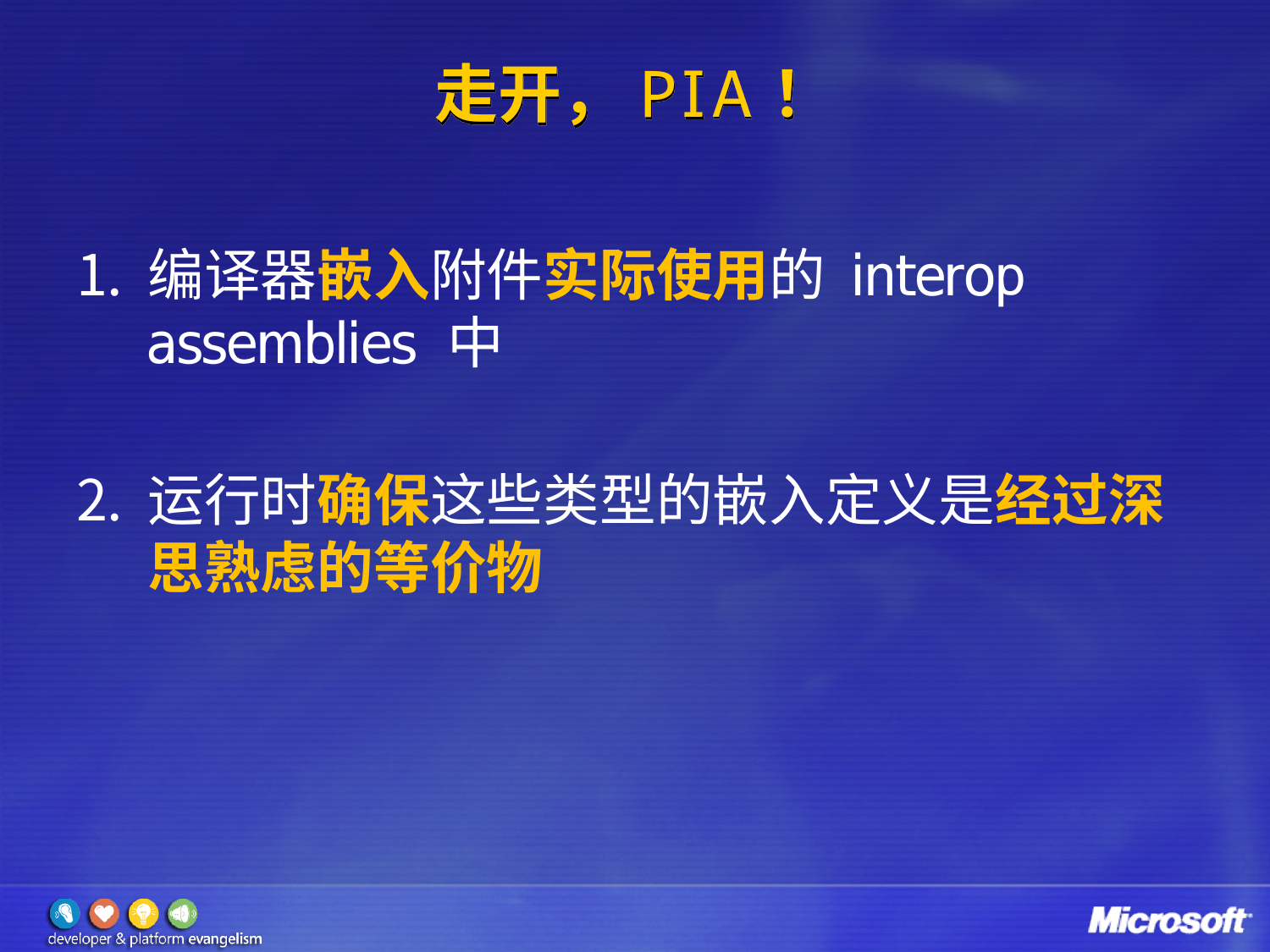

# 走开，PIA！
编译器嵌入附件实际使用的 interop assemblies 中

运行时确保这些类型的嵌入定义是经过深思熟虑的等价物